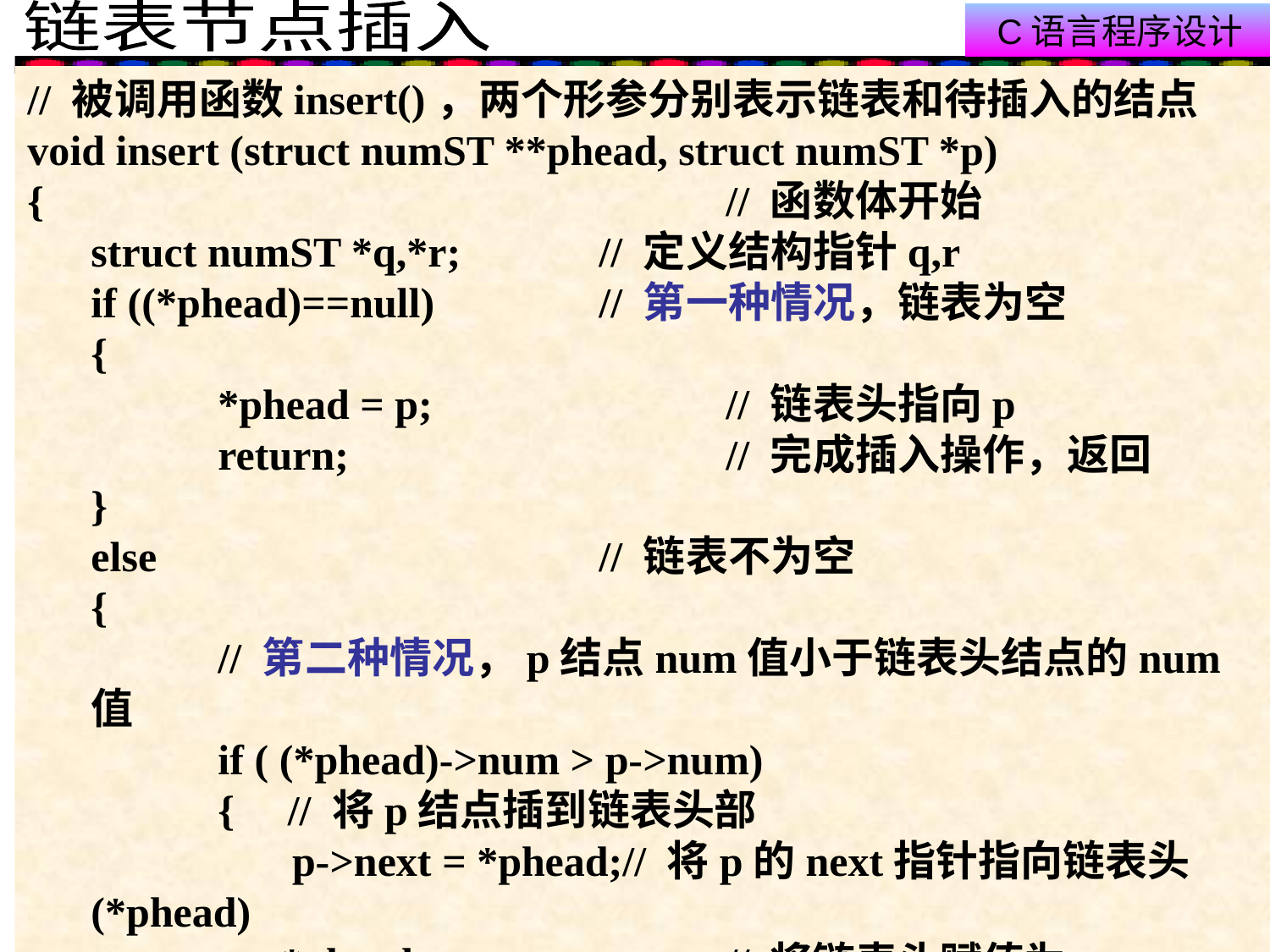

// 被调用函数insert()，两个形参分别表示链表和待插入的结点
void insert (struct numST **phead, struct numST *p)
{						// 函数体开始
	struct numST *q,*r;		// 定义结构指针q,r
	if ((*phead)==null)		// 第一种情况，链表为空
	{
		*phead = p;			// 链表头指向p
		return;			// 完成插入操作，返回
	}
	else				// 链表不为空
	{
		// 第二种情况，p结点num值小于链表头结点的num值
		if ( (*phead)->num > p->num)
		{     // 将p结点插到链表头部
		       p->next = *phead;// 将p的next指针指向链表头(*phead)
		      *phead = p;		// 将链表头赋值为p
		      return;			// 返回
		}
22